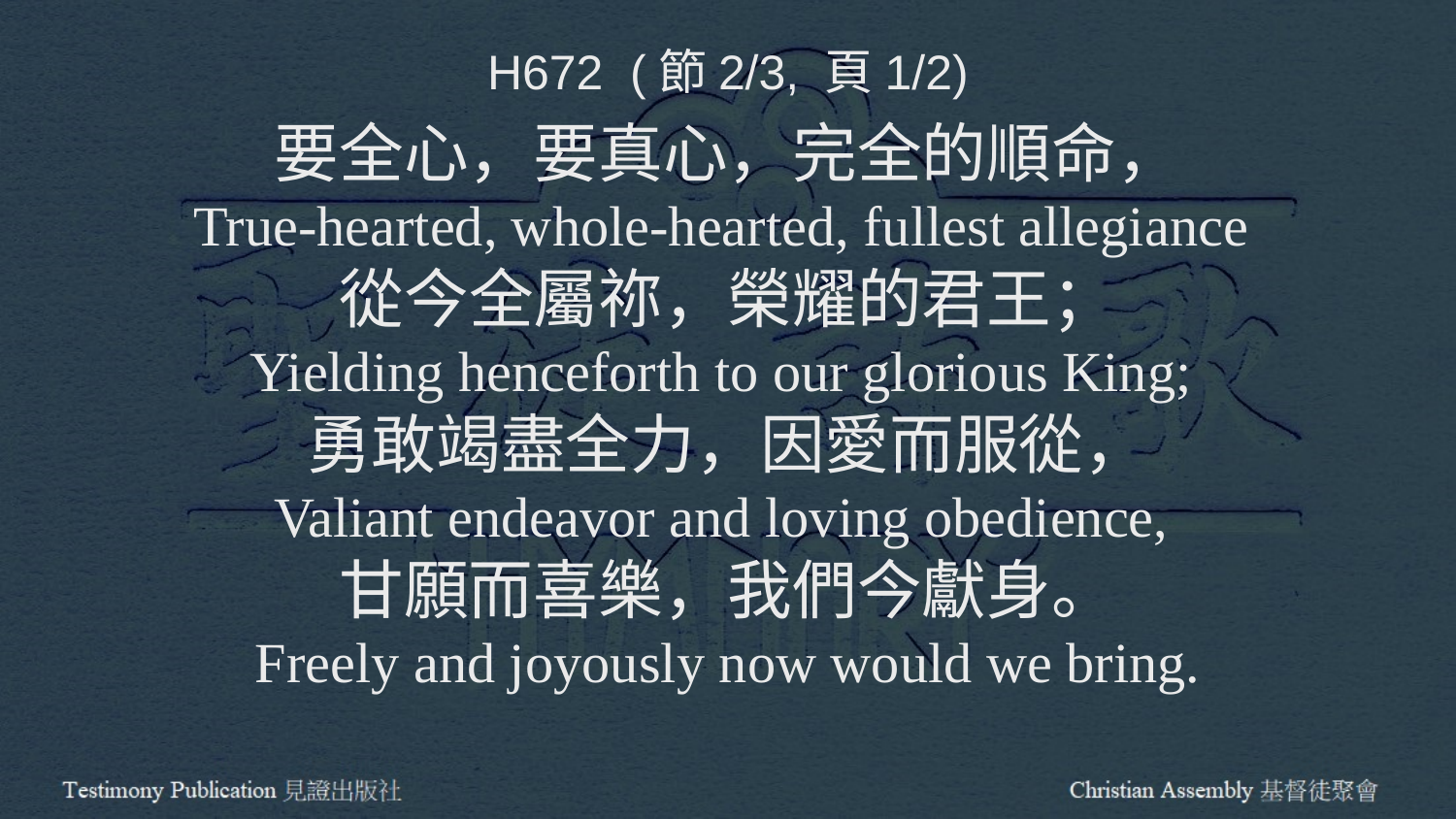

H672  (節2/3, 頁1/2)
要全心，要真心，完全的順命，
True-hearted, whole-hearted, fullest allegiance
從今全屬祢，榮耀的君王；
Yielding henceforth to our glorious King;
勇敢竭盡全力，因愛而服從，
Valiant endeavor and loving obedience,
甘願而喜樂，我們今獻身。
Freely and joyously now would we bring.